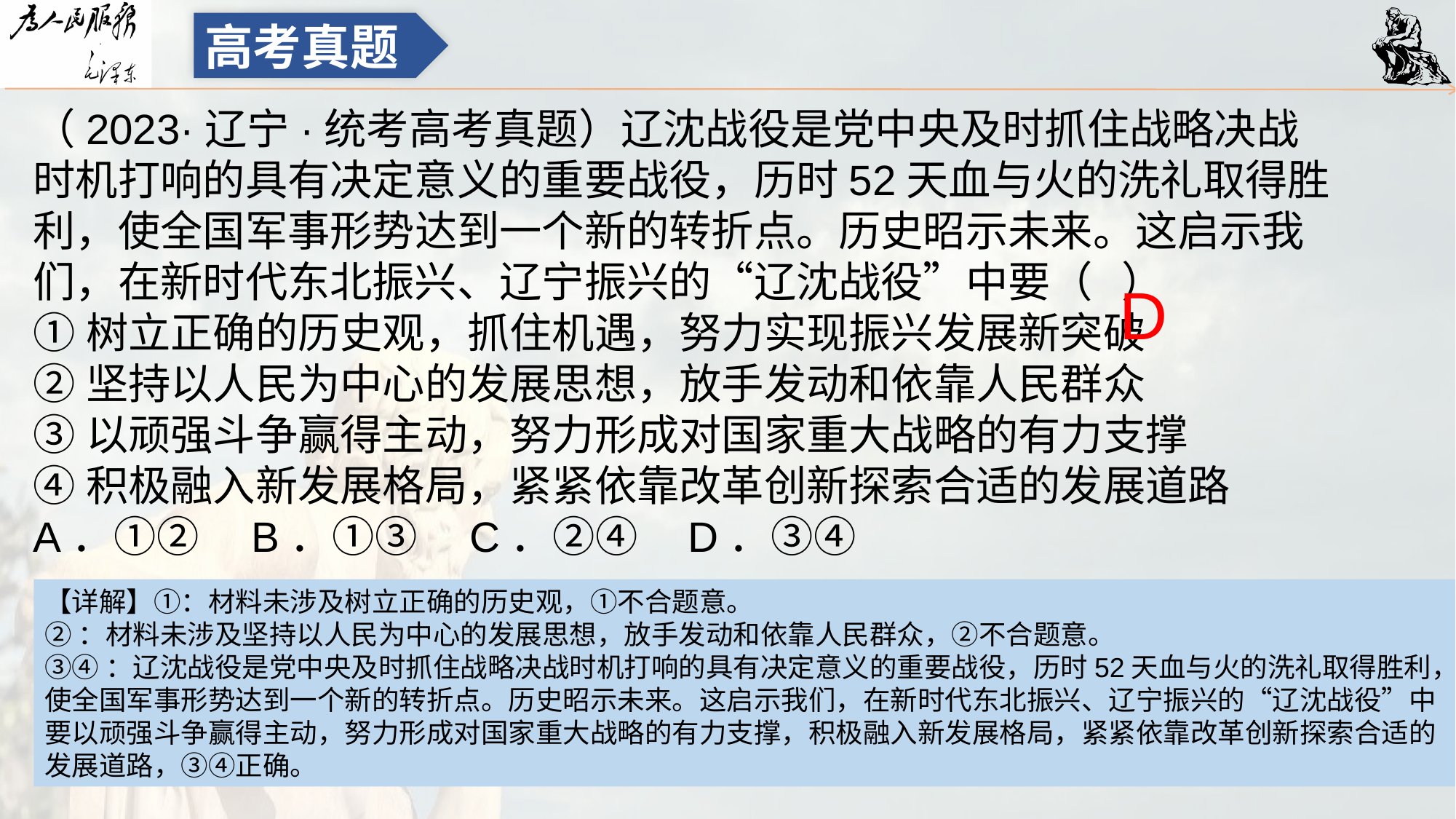

高考真题
（2023·辽宁·统考高考真题）辽沈战役是党中央及时抓住战略决战时机打响的具有决定意义的重要战役，历时52天血与火的洗礼取得胜利，使全国军事形势达到一个新的转折点。历史昭示未来。这启示我们，在新时代东北振兴、辽宁振兴的“辽沈战役”中要（   ）
①树立正确的历史观，抓住机遇，努力实现振兴发展新突破
②坚持以人民为中心的发展思想，放手发动和依靠人民群众
③以顽强斗争赢得主动，努力形成对国家重大战略的有力支撑
④积极融入新发展格局，紧紧依靠改革创新探索合适的发展道路
A．①②	B．①③	C．②④	D．③④
D
【详解】①：材料未涉及树立正确的历史观，①不合题意。
②：材料未涉及坚持以人民为中心的发展思想，放手发动和依靠人民群众，②不合题意。
③④：辽沈战役是党中央及时抓住战略决战时机打响的具有决定意义的重要战役，历时52天血与火的洗礼取得胜利，使全国军事形势达到一个新的转折点。历史昭示未来。这启示我们，在新时代东北振兴、辽宁振兴的“辽沈战役”中要以顽强斗争赢得主动，努力形成对国家重大战略的有力支撑，积极融入新发展格局，紧紧依靠改革创新探索合适的发展道路，③④正确。